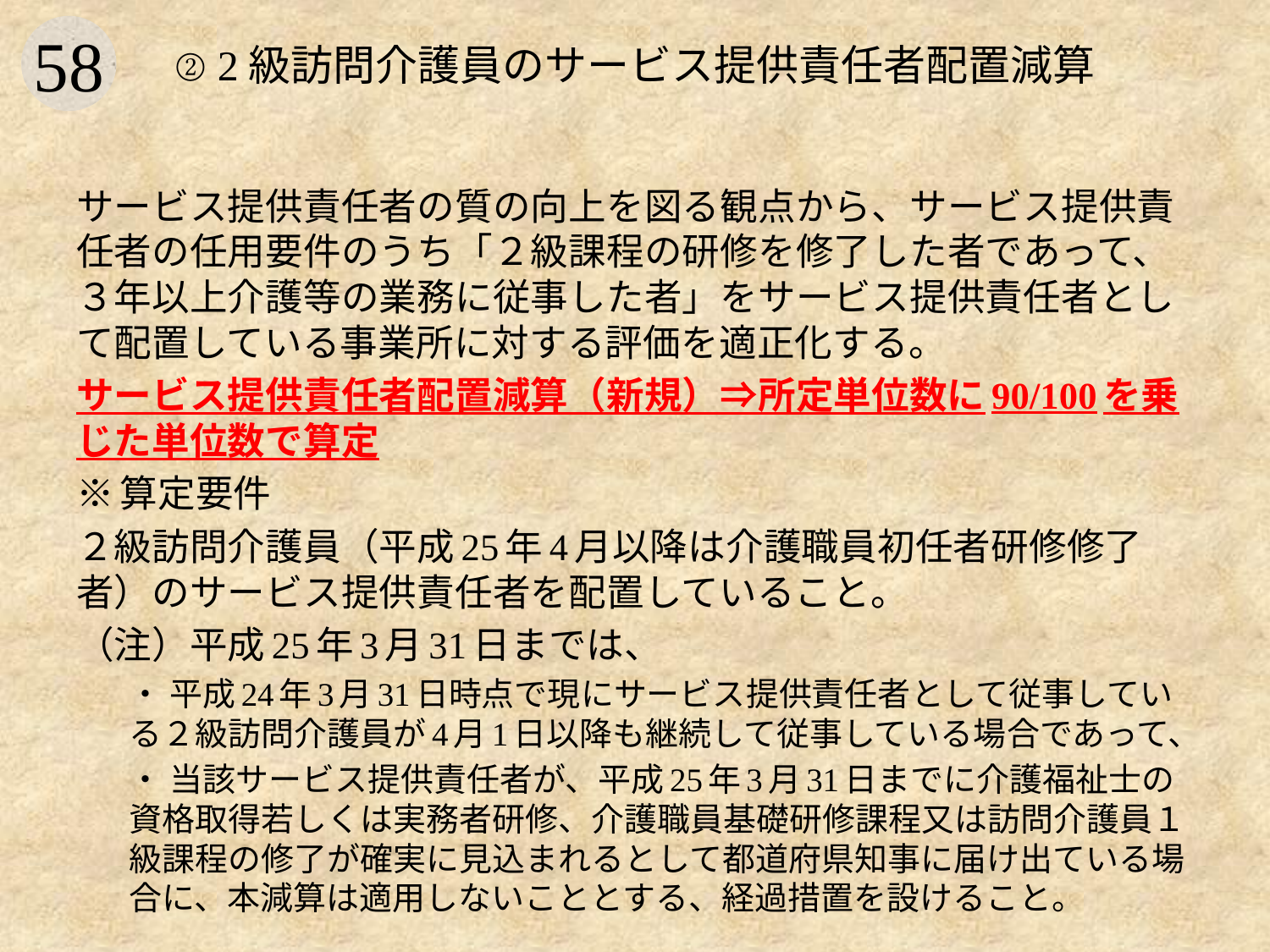

# ② 2級訪問介護員のサービス提供責任者配置減算
サービス提供責任者の質の向上を図る観点から、サービス提供責任者の任用要件のうち「２級課程の研修を修了した者であって、３年以上介護等の業務に従事した者」をサービス提供責任者として配置している事業所に対する評価を適正化する。
サービス提供責任者配置減算（新規）⇒所定単位数に90/100を乗じた単位数で算定
※算定要件
２級訪問介護員（平成25年4月以降は介護職員初任者研修修了者）のサービス提供責任者を配置していること。
（注）平成25年3月31日までは、
・ 平成24年3月31日時点で現にサービス提供責任者として従事している２級訪問介護員が4月1日以降も継続して従事している場合であって、
・ 当該サービス提供責任者が、平成25年3月31日までに介護福祉士の資格取得若しくは実務者研修、介護職員基礎研修課程又は訪問介護員１級課程の修了が確実に見込まれるとして都道府県知事に届け出ている場合に、本減算は適用しないこととする、経過措置を設けること。